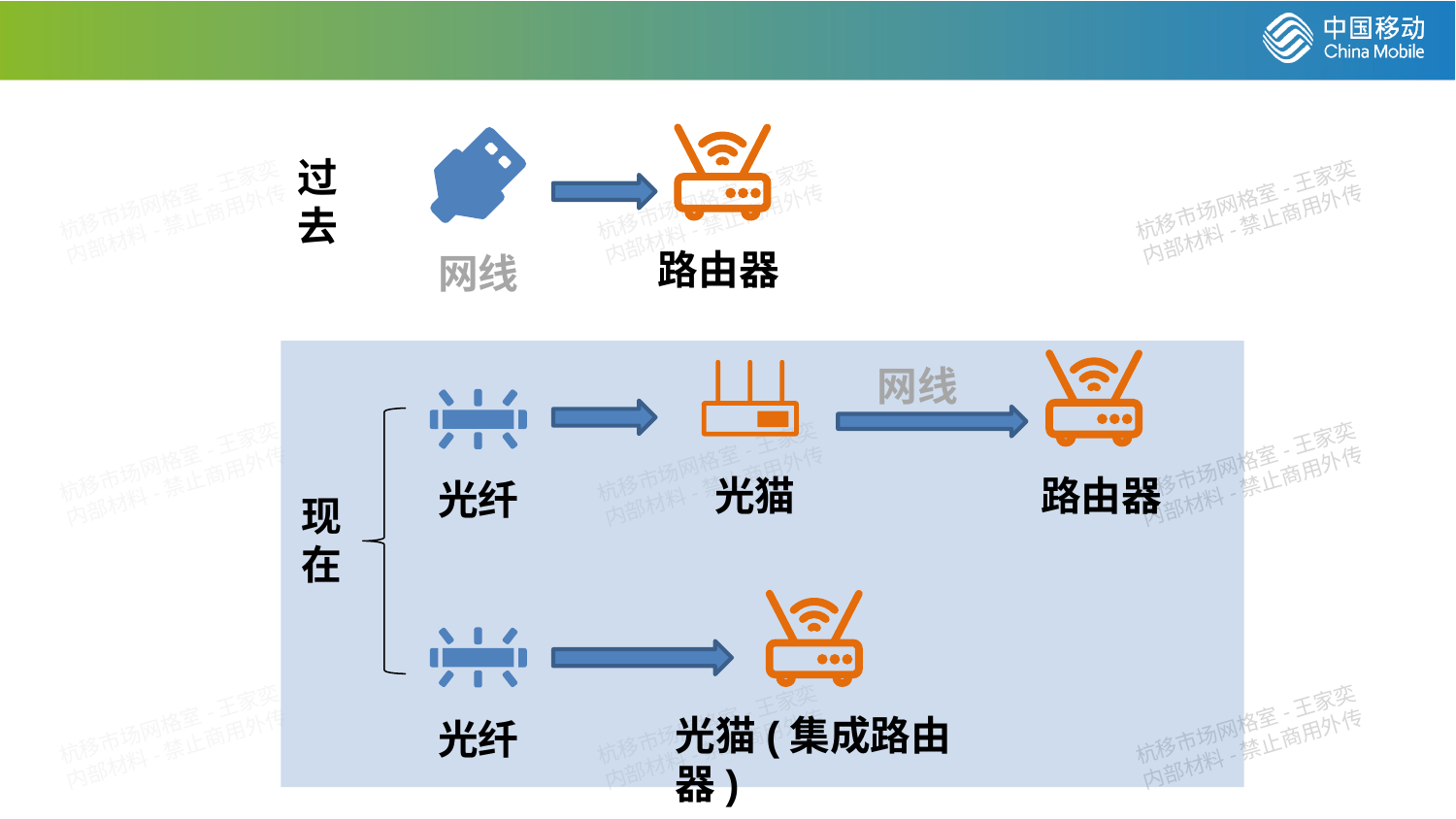

过去

路由器
网线

网线

光猫
路由器
光纤

现在

光猫(集成路由器)
光纤